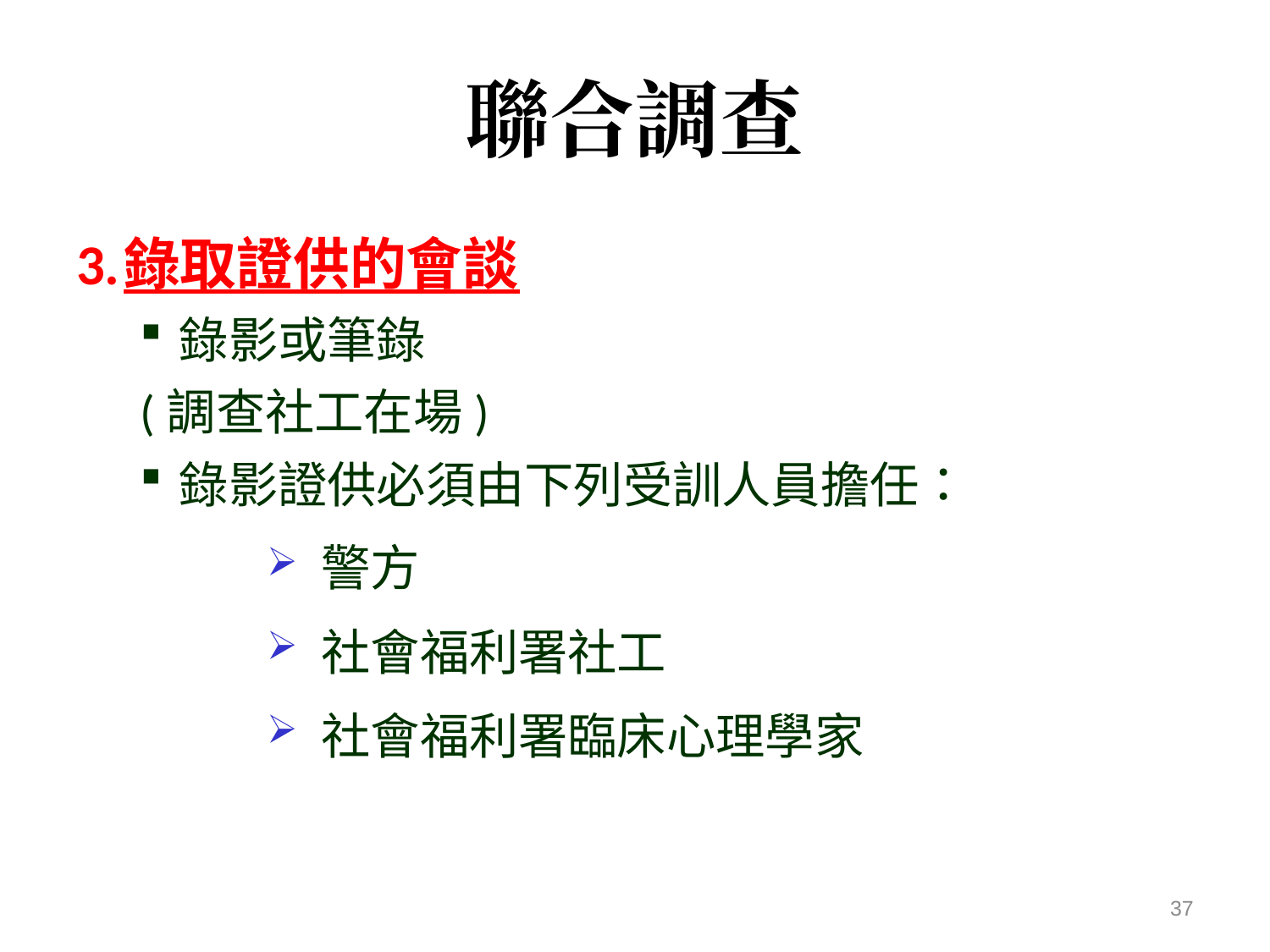

# 聯合調查
3.	錄取證供的會談
錄影或筆錄
(調查社工在場)
錄影證供必須由下列受訓人員擔任：
 警方
 社會福利署社工
 社會福利署臨床心理學家

37